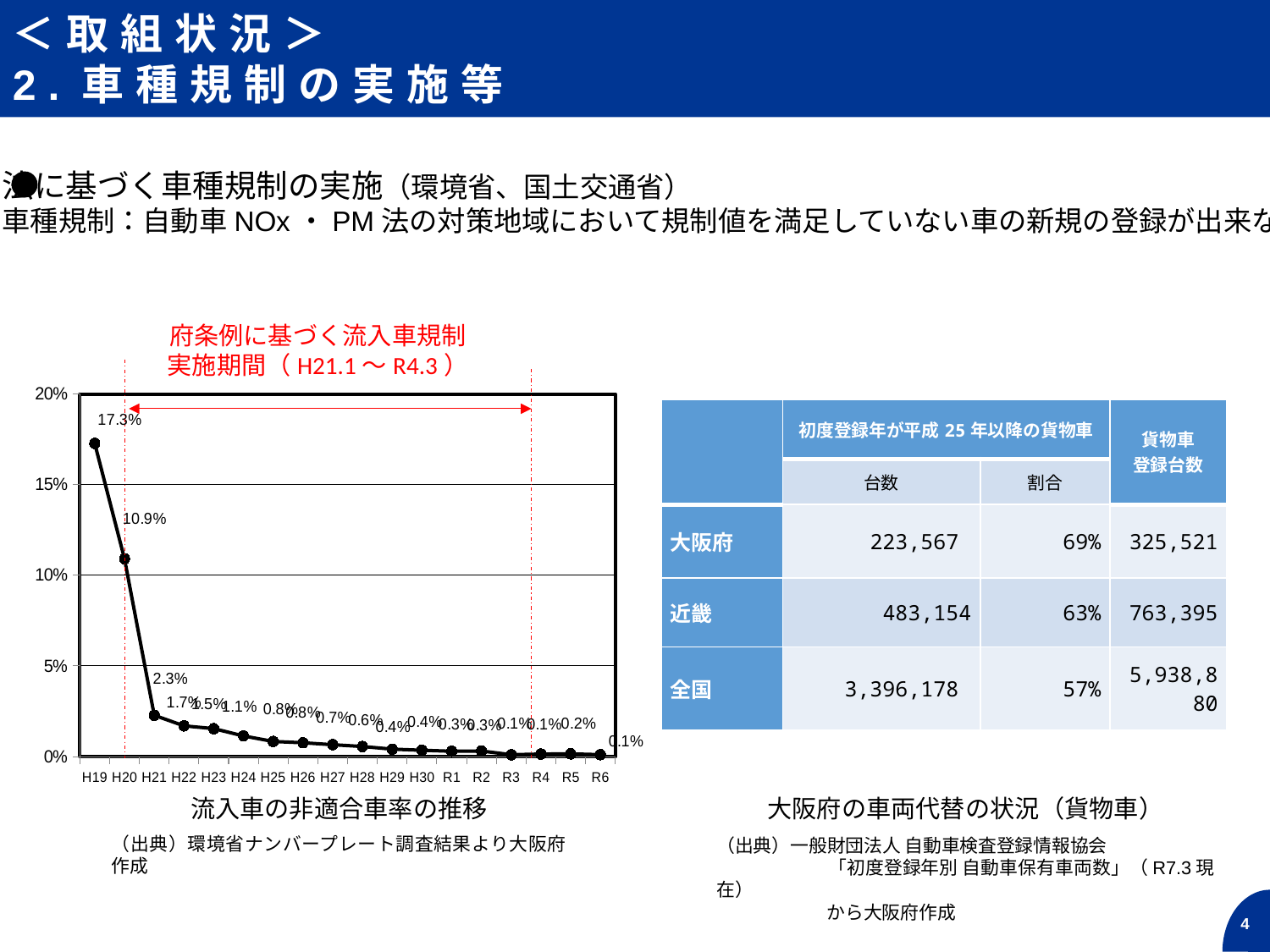

＜取組状況＞
2.車種規制の実施等
法に基づく車種規制の実施（環境省、国土交通省）
車種規制：自動車NOx・PM法の対策地域において規制値を満足していない車の新規の登録が出来ない

府条例に基づく流入車規制
実施期間（H21.1～R4.3）

### Chart

| Category |  |
|---|---|
| H19 | 0.1726725849783904 |
| H20 | 0.10907817315774727 |
| H21 | 0.022815508163590917 |
| H22 | 0.016986410871302957 |
| H23 | 0.015453786716204938 |
| H24 | 0.011413929652923364 |
| H25 | 0.008392792356996009 |
| H26 | 0.0076591228920109816 |
| H27 | 0.006585046951147034 |
| H28 | 0.005594961477314419 |
| H29 | 0.004153533449200224 |
| H30 | 0.0035507580868515427 |
| R1 | 0.0030012192453184104 |
| R2 | 0.0031252245132552627 |
| R3 | 0.001080313599604914 |
| R4 | 0.001437367258061056 |
| R5 | 0.0015565884769214138 |
| R6 | 0.001120737962843226 |
|  | 初度登録年が平成25年以降の貨物車 |  | 貨物車 登録台数 |
| --- | --- | --- | --- |
|  | 台数 | 割合 |  |
| 大阪府 | 223,567 | 69% | 325,521 |
| 近畿 | 483,154 | 63% | 763,395 |
| 全国 | 3,396,178 | 57% | 5,938,880 |
大阪府の車両代替の状況（貨物車）
流入車の非適合車率の推移
（出典）環境省ナンバープレート調査結果より大阪府作成
（出典）一般財団法人 自動車検査登録情報協会
　　　　　　「初度登録年別 自動車保有車両数」（R7.3現在）
　　　　　　から大阪府作成